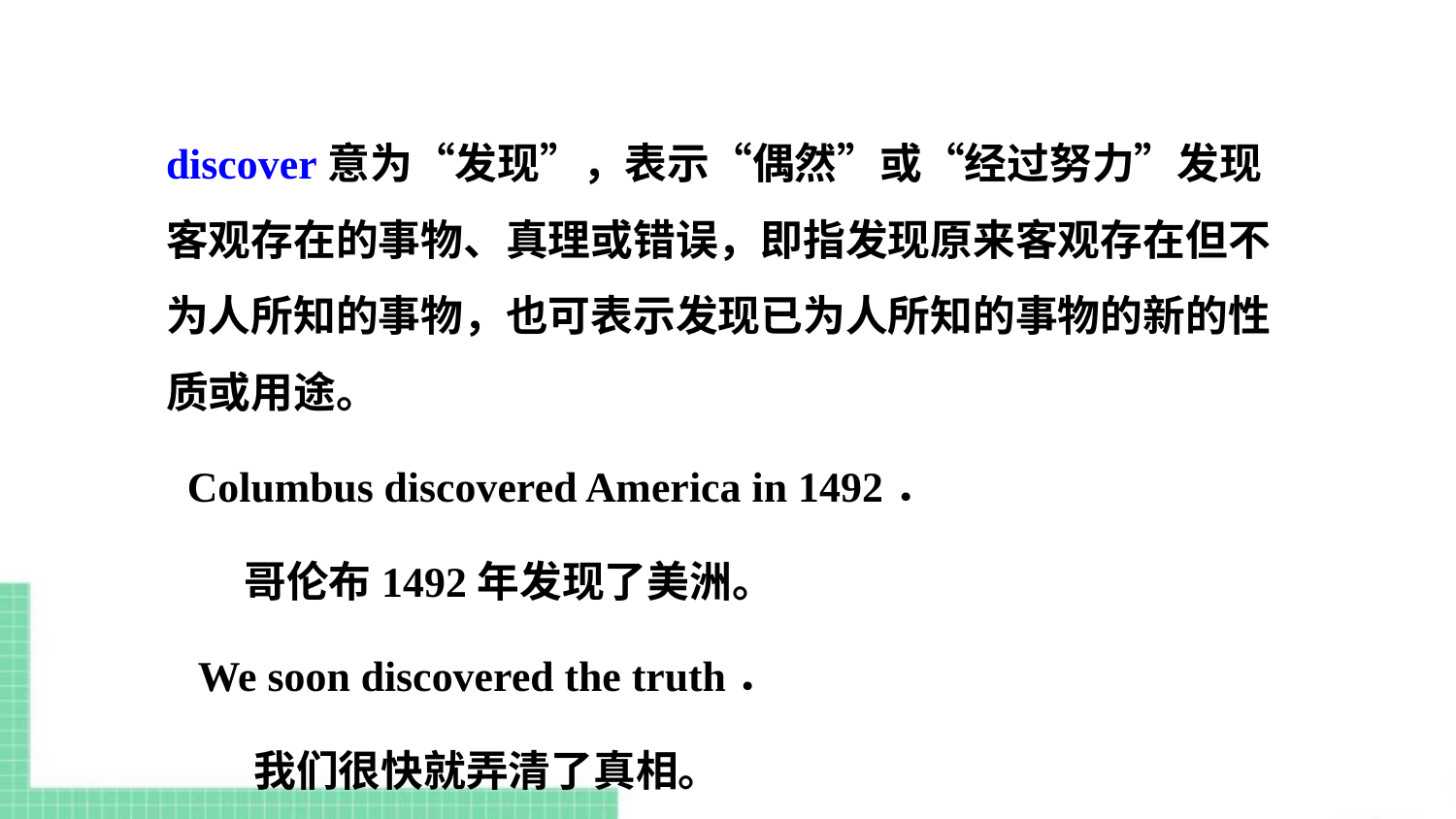

discover意为“发现”，表示“偶然”或“经过努力”发现客观存在的事物、真理或错误，即指发现原来客观存在但不为人所知的事物，也可表示发现已为人所知的事物的新的性质或用途。
  Columbus discovered America in 1492．
       哥伦布1492年发现了美洲。
   We soon discovered the truth．
        我们很快就弄清了真相。